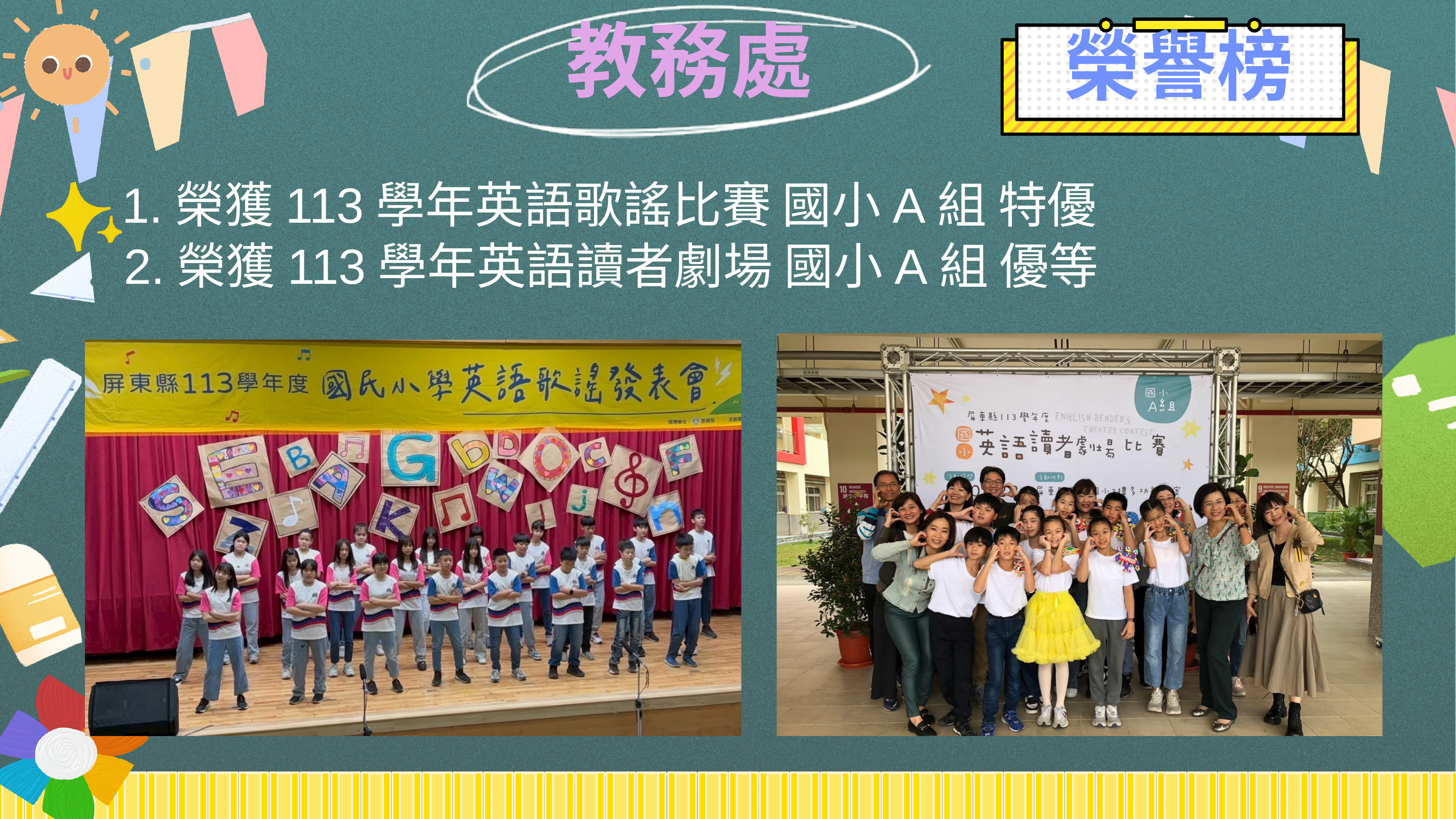

教務處
榮譽榜

1.榮獲113學年英語歌謠比賽 國小A組 特優
2.榮獲113學年英語讀者劇場 國小A組 優等